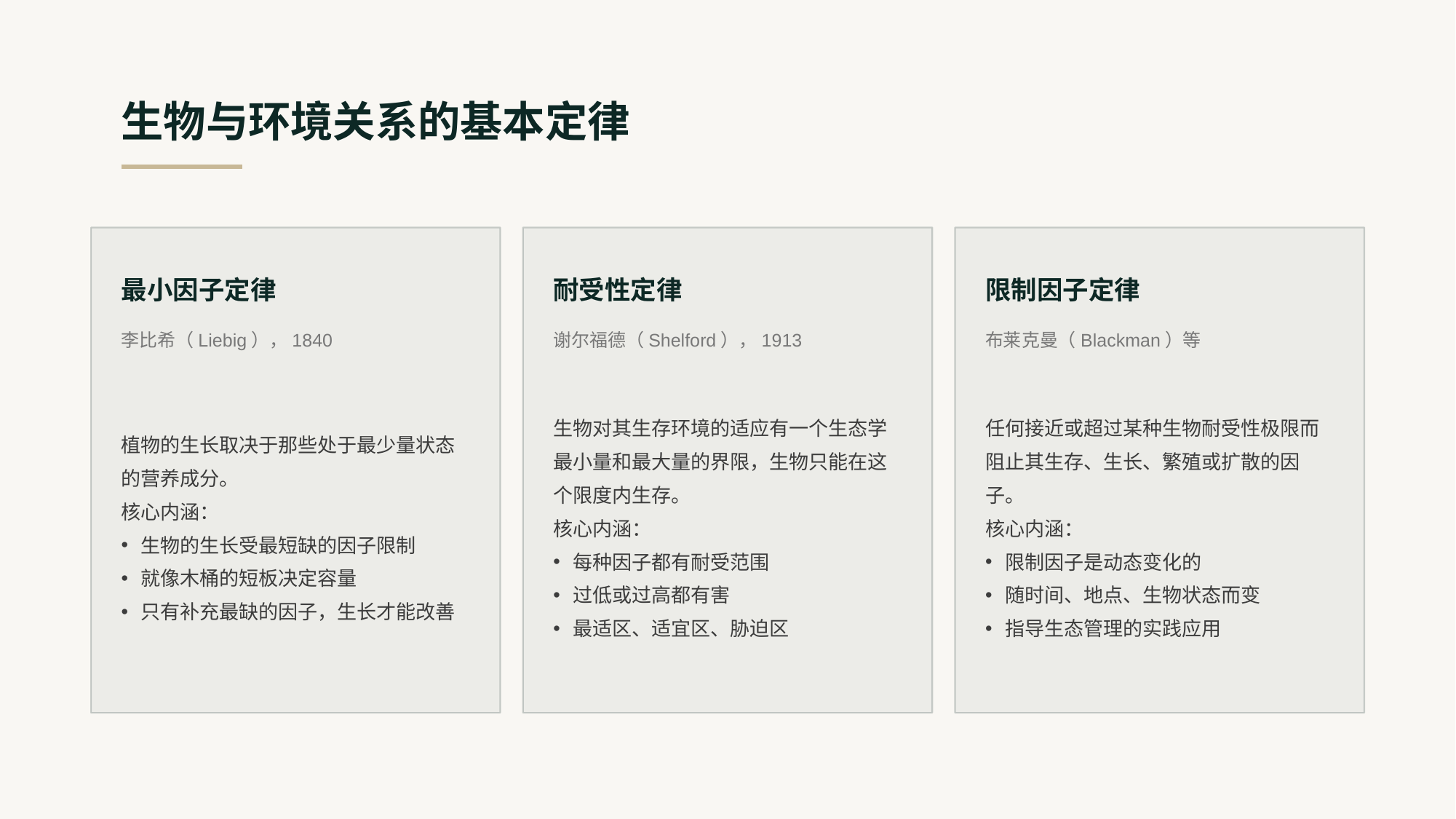

生物与环境关系的基本定律

最小因子定律
耐受性定律
限制因子定律
李比希（Liebig），1840
谢尔福德（Shelford），1913
布莱克曼（Blackman）等
植物的生长取决于那些处于最少量状态的营养成分。
核心内涵：
生物的生长受最短缺的因子限制
就像木桶的短板决定容量
只有补充最缺的因子，生长才能改善
生物对其生存环境的适应有一个生态学最小量和最大量的界限，生物只能在这个限度内生存。
核心内涵：
每种因子都有耐受范围
过低或过高都有害
最适区、适宜区、胁迫区
任何接近或超过某种生物耐受性极限而阻止其生存、生长、繁殖或扩散的因子。
核心内涵：
限制因子是动态变化的
随时间、地点、生物状态而变
指导生态管理的实践应用